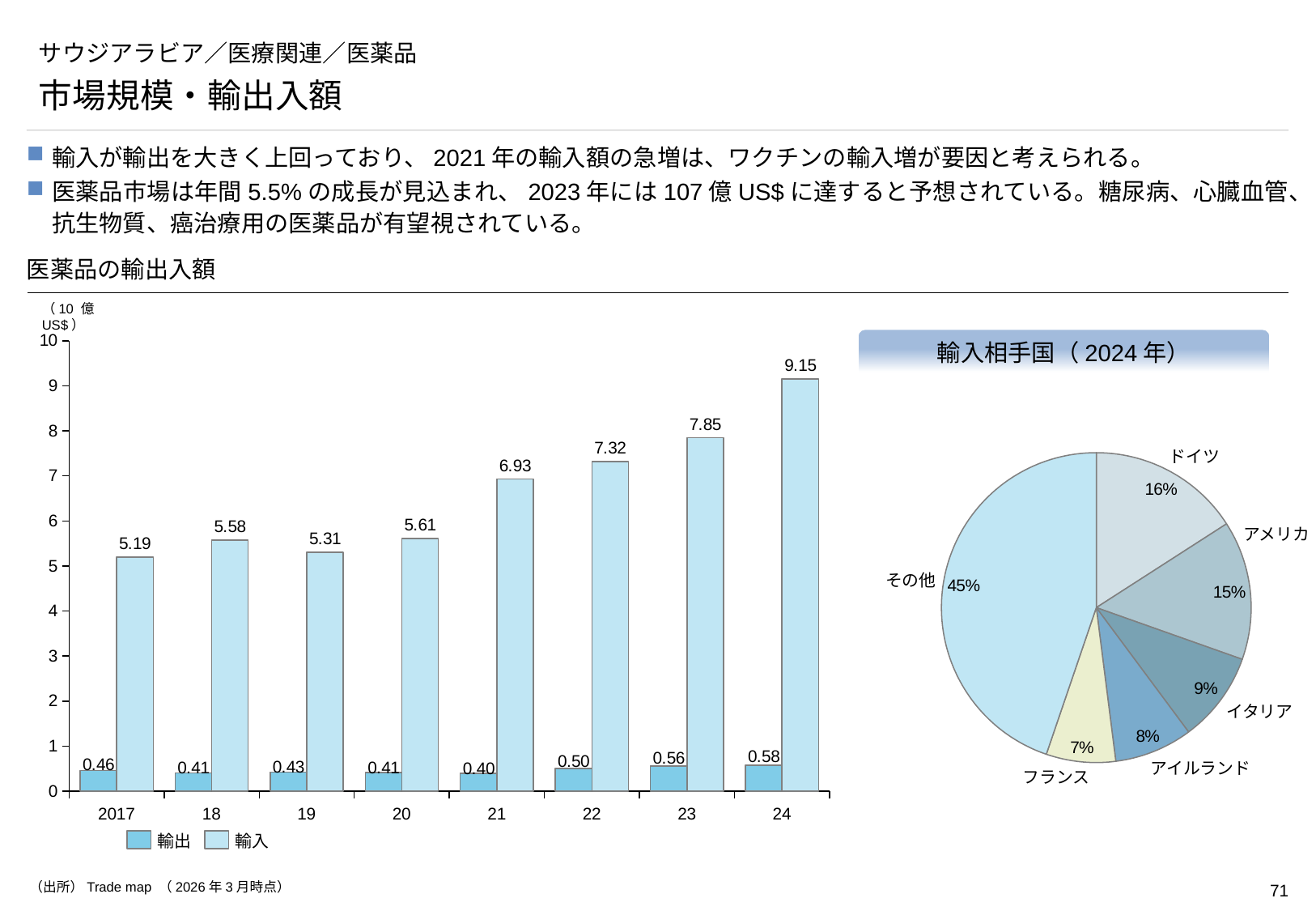

# サウジアラビア／医療関連／医薬品
市場規模・輸出入額
輸入が輸出を大きく上回っており、2021年の輸入額の急増は、ワクチンの輸入増が要因と考えられる。
医薬品市場は年間5.5%の成長が見込まれ、2023年には107億US$に達すると予想されている。糖尿病、心臓血管、抗生物質、癌治療用の医薬品が有望視されている。
医薬品の輸出入額
（10 億US$）

### Chart

| Category |  |  |
|---|---|---|
輸入相手国（2024年）

### Chart

| Category |  |
|---|---|
ドイツ
アメリカ
その他
イタリア
アイルランド
フランス
2017
18
19
20
21
22
23
24
輸出
輸入

（出所）Trade map （2026年3月時点）